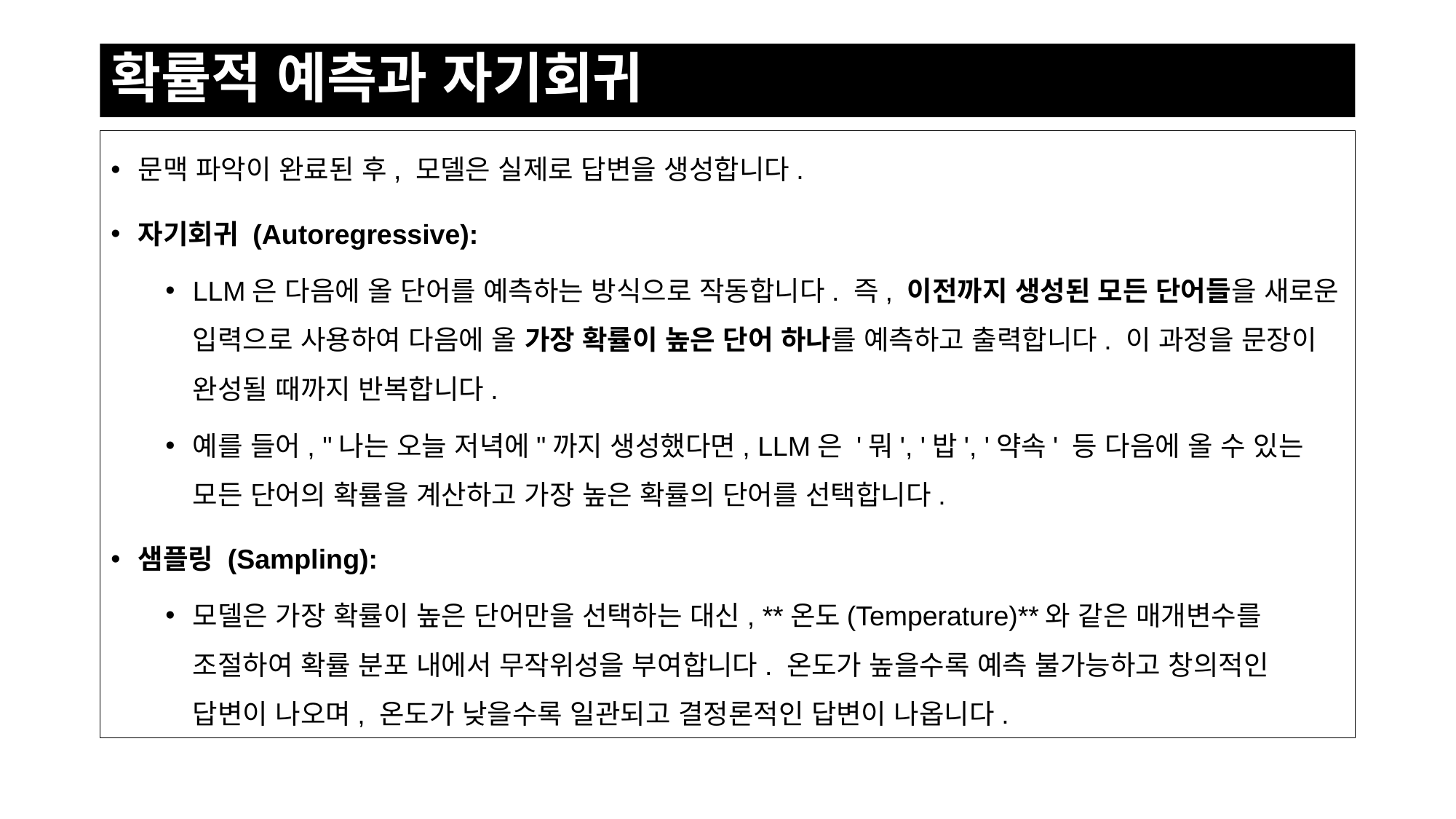

# 확률적 예측과 자기회귀
문맥 파악이 완료된 후, 모델은 실제로 답변을 생성합니다.
자기회귀 (Autoregressive):
LLM은 다음에 올 단어를 예측하는 방식으로 작동합니다. 즉, 이전까지 생성된 모든 단어들을 새로운 입력으로 사용하여 다음에 올 가장 확률이 높은 단어 하나를 예측하고 출력합니다. 이 과정을 문장이 완성될 때까지 반복합니다.
예를 들어, "나는 오늘 저녁에"까지 생성했다면, LLM은 '뭐', '밥', '약속' 등 다음에 올 수 있는 모든 단어의 확률을 계산하고 가장 높은 확률의 단어를 선택합니다.
샘플링 (Sampling):
모델은 가장 확률이 높은 단어만을 선택하는 대신, **온도(Temperature)**와 같은 매개변수를 조절하여 확률 분포 내에서 무작위성을 부여합니다. 온도가 높을수록 예측 불가능하고 창의적인 답변이 나오며, 온도가 낮을수록 일관되고 결정론적인 답변이 나옵니다.